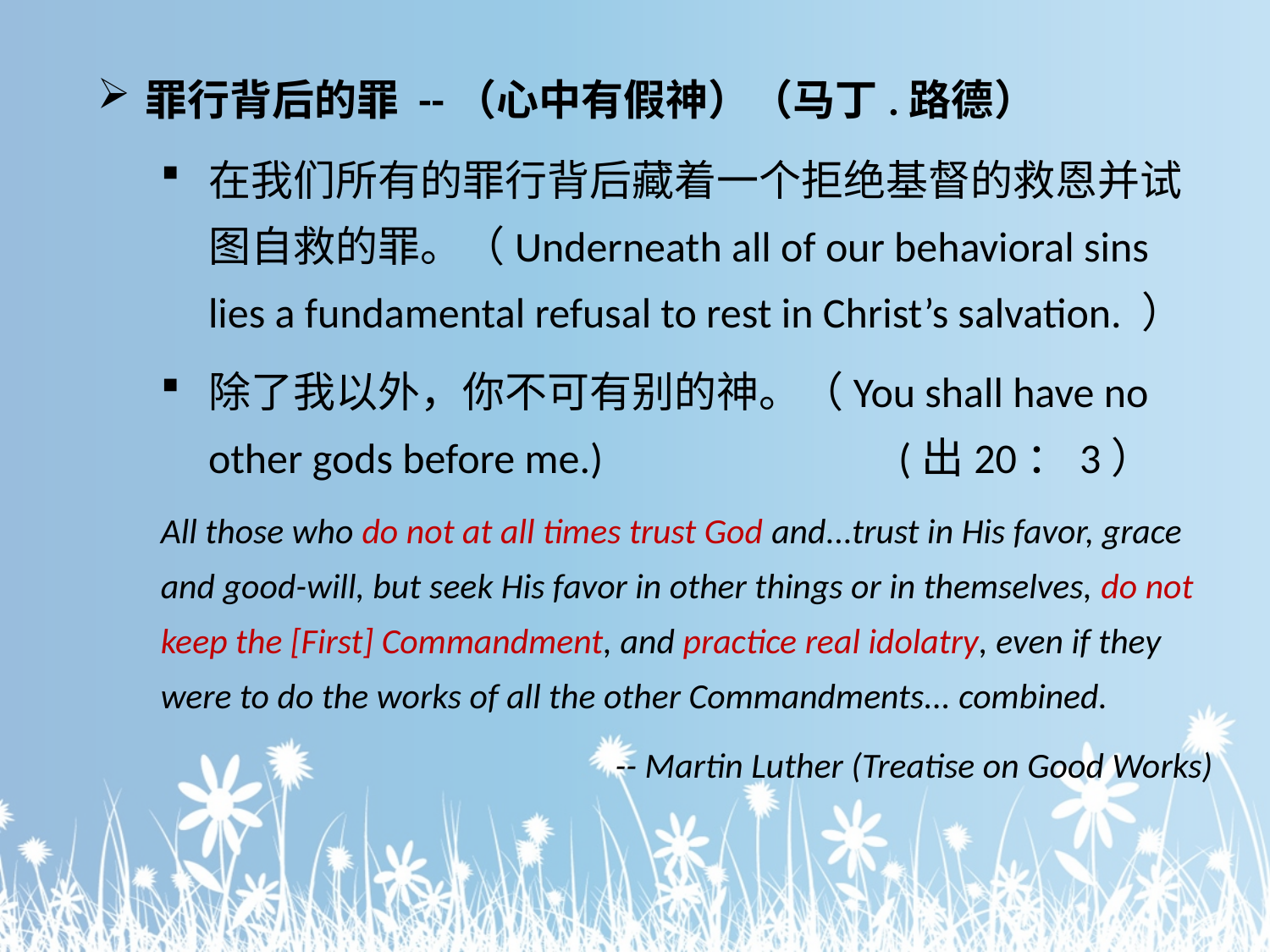

罪行背后的罪 --（心中有假神）（马丁.路德）
在我们所有的罪行背后藏着一个拒绝基督的救恩并试图自救的罪。（Underneath all of our behavioral sins lies a fundamental refusal to rest in Christ’s salvation. ）
除了我以外，你不可有别的神。（You shall have no other gods before me.)                               (出20：3）
All those who do not at all times trust God and...trust in His favor, grace and good-will, but seek His favor in other things or in themselves, do not keep the [First] Commandment, and practice real idolatry, even if they were to do the works of all the other Commandments... combined.
-- Martin Luther (Treatise on Good Works)